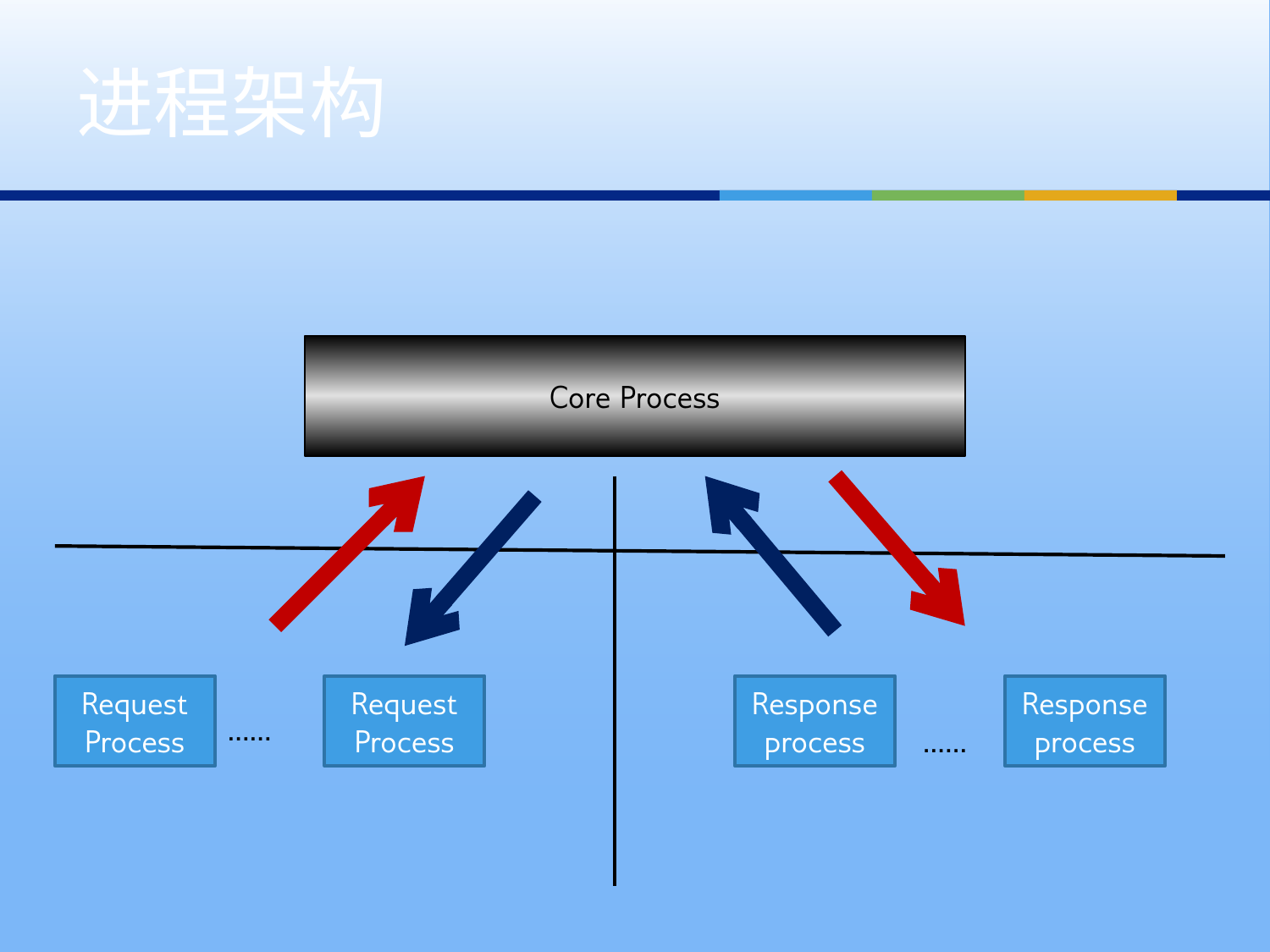

# 进程架构
Core Process
Request Process
Request Process
Response
process
Response
process
……
……